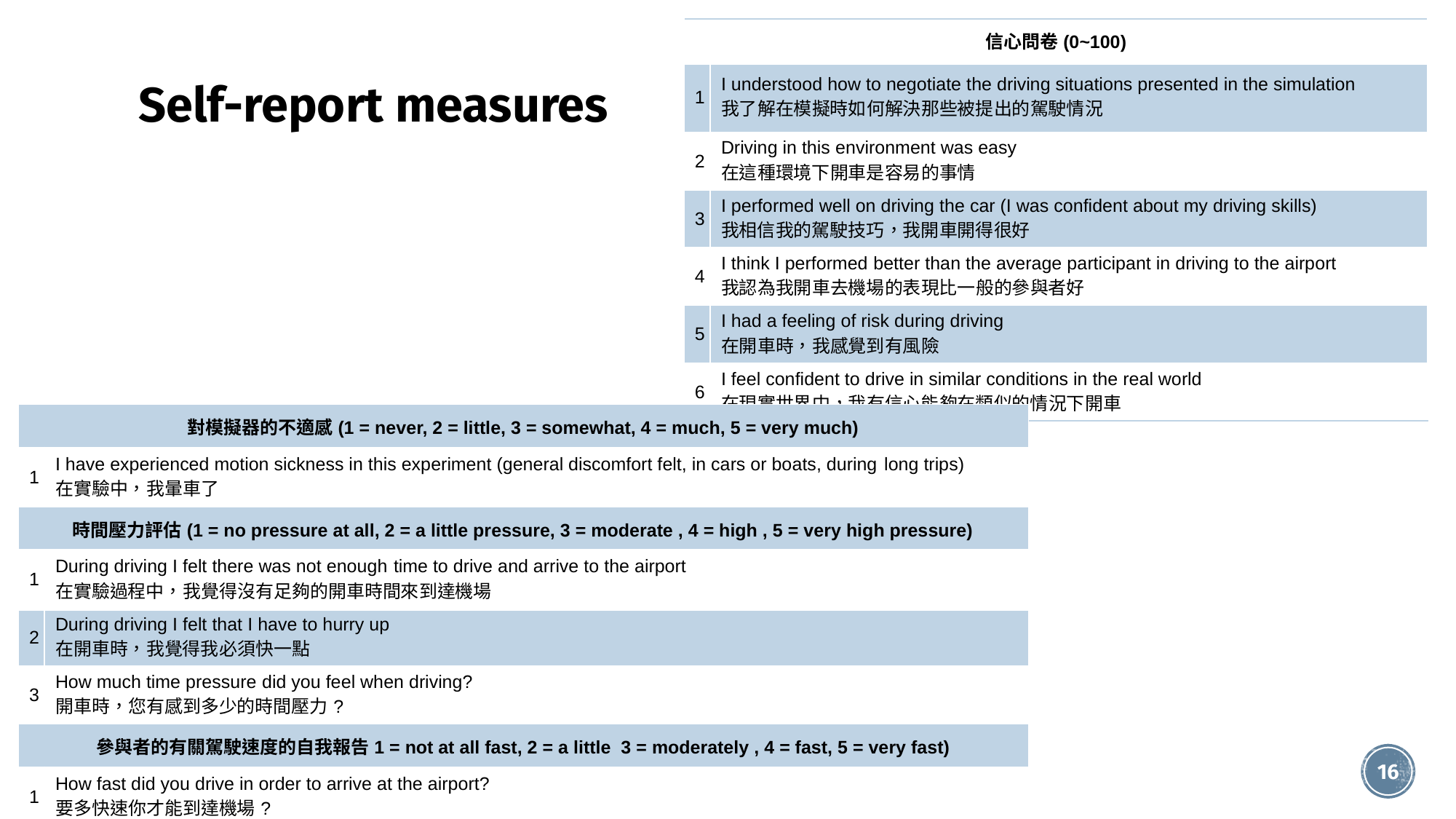

| 信心問卷(0~100) |  |
| --- | --- |
| 1 | I understood how to negotiate the driving situations presented in the simulation 我了解在模擬時如何解決那些被提出的駕駛情況 |
| 2 | Driving in this environment was easy 在這種環境下開車是容易的事情 |
| 3 | I performed well on driving the car (I was confident about my driving skills) 我相信我的駕駛技巧，我開車開得很好 |
| 4 | I think I performed better than the average participant in driving to the airport 我認為我開車去機場的表現比一般的參與者好 |
| 5 | I had a feeling of risk during driving 在開車時，我感覺到有風險 |
| 6 | I feel confident to drive in similar conditions in the real world 在現實世界中，我有信心能夠在類似的情況下開車 |
# Self-report measures
| 對模擬器的不適感(1 = never, 2 = little, 3 = somewhat, 4 = much, 5 = very much) |  |
| --- | --- |
| 1 | I have experienced motion sickness in this experiment (general discomfort felt, in cars or boats, during long trips) 在實驗中，我暈車了 |
| 時間壓力評估(1 = no pressure at all, 2 = a little pressure, 3 = moderate , 4 = high , 5 = very high pressure) |  |
| 1 | During driving I felt there was not enough time to drive and arrive to the airport 在實驗過程中，我覺得沒有足夠的開車時間來到達機場 |
| 2 | During driving I felt that I have to hurry up 在開車時，我覺得我必須快一點 |
| 3 | How much time pressure did you feel when driving? 開車時，您有感到多少的時間壓力? |
| 參與者的有關駕駛速度的自我報告1 = not at all fast, 2 = a little 3 = moderately , 4 = fast, 5 = very fast) |  |
| 1 | How fast did you drive in order to arrive at the airport? 要多快速你才能到達機場? |
16